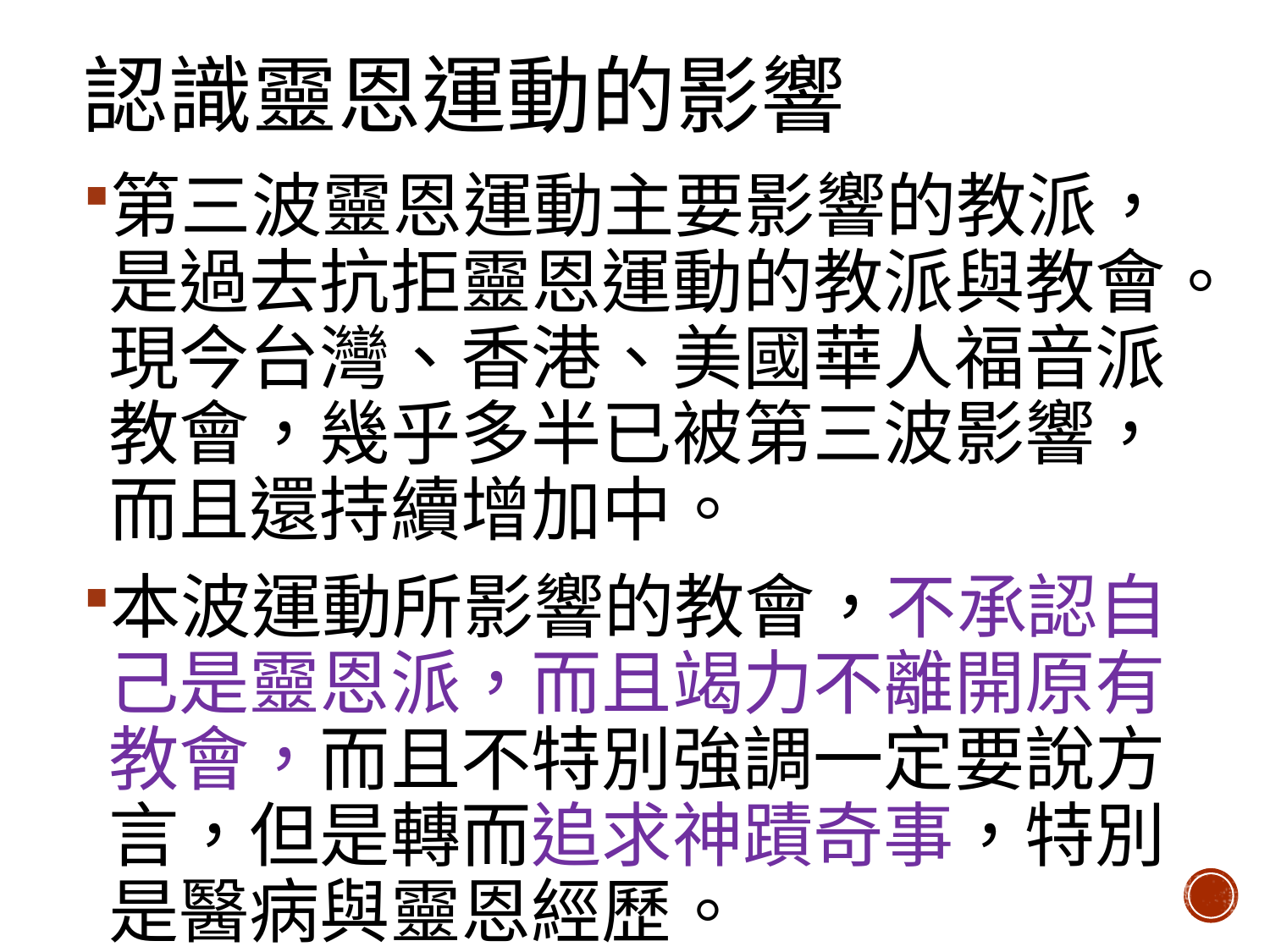

# 認識靈恩運動的影響
第三波靈恩運動主要影響的教派，是過去抗拒靈恩運動的教派與教會。現今台灣、香港、美國華人福音派教會，幾乎多半已被第三波影響，而且還持續增加中。
本波運動所影響的教會，不承認自己是靈恩派，而且竭力不離開原有教會，而且不特別強調一定要說方言，但是轉而追求神蹟奇事，特別是醫病與靈恩經歷。